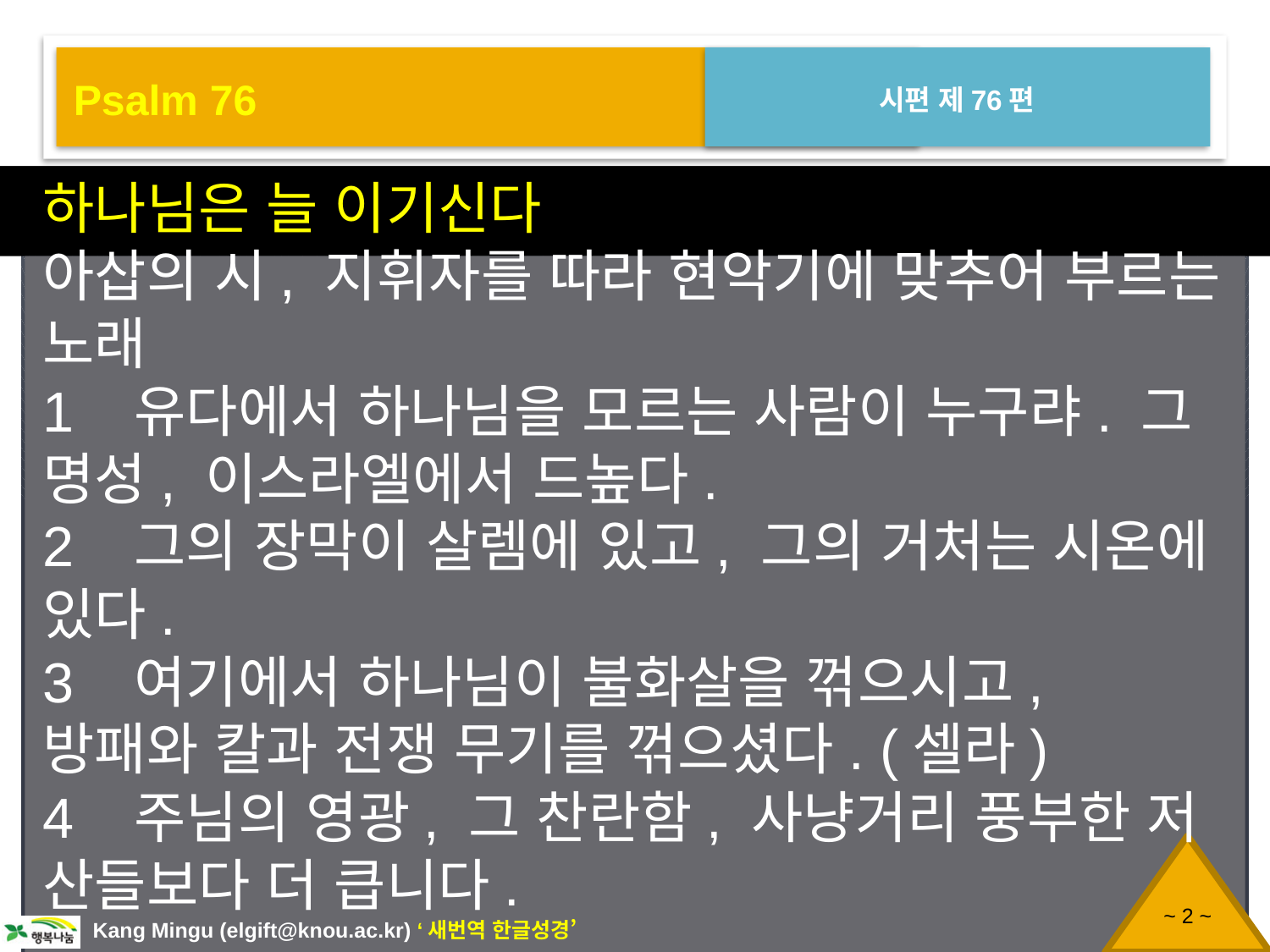

Psalm 76
시편 제76편
하나님은 늘 이기신다
아삽의 시, 지휘자를 따라 현악기에 맞추어 부르는 노래
1   유다에서 하나님을 모르는 사람이 누구랴. 그 명성, 이스라엘에서 드높다.
2   그의 장막이 살렘에 있고, 그의 거처는 시온에 있다.
3   여기에서 하나님이 불화살을 꺾으시고, 방패와 칼과 전쟁 무기를 꺾으셨다. (셀라)
4   주님의 영광, 그 찬란함, 사냥거리 풍부한 저 산들보다 더 큽니다.